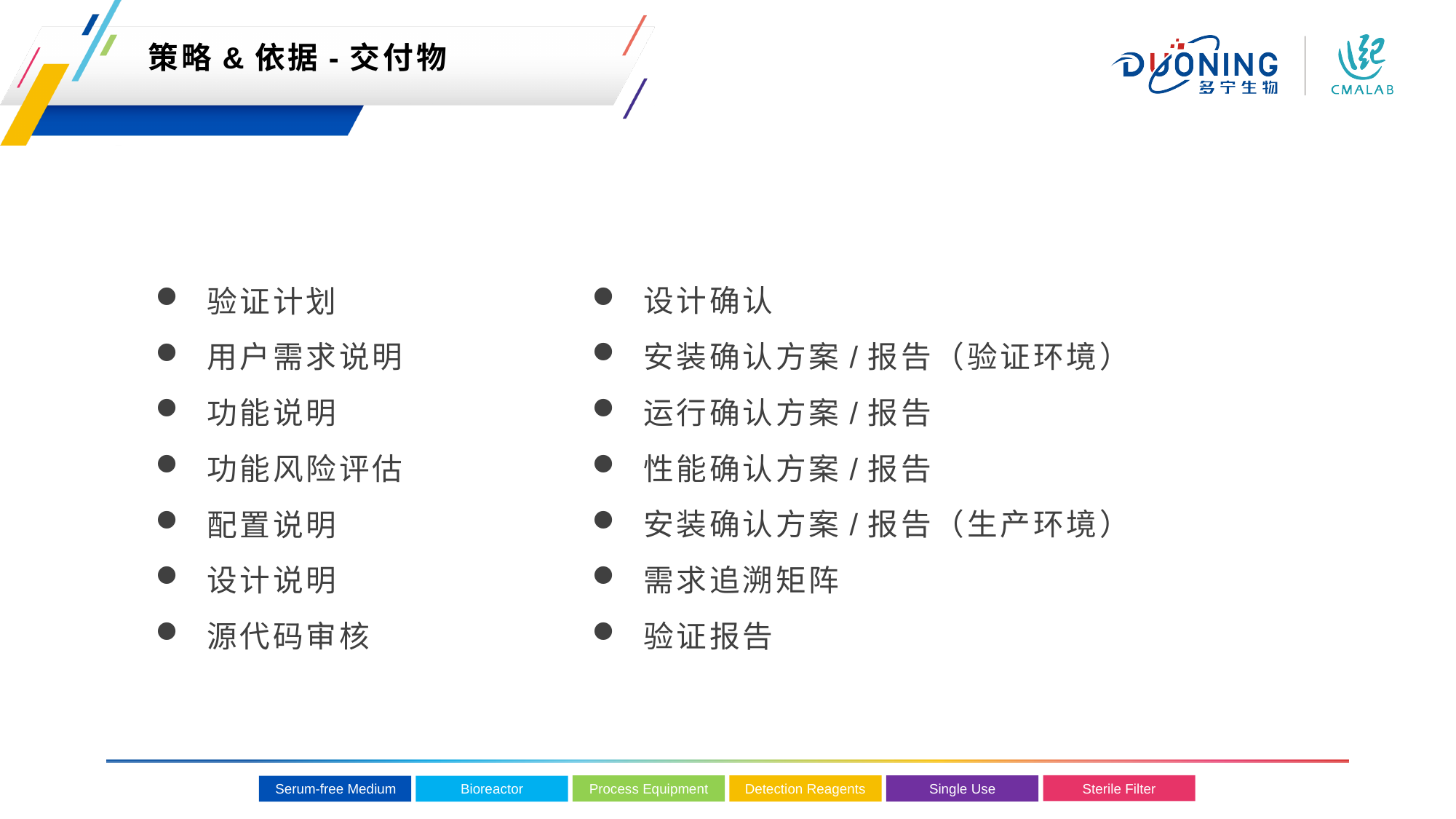

策略&依据-交付物
验证计划
用户需求说明
功能说明
功能风险评估
配置说明
设计说明
源代码审核
设计确认
安装确认方案/报告（验证环境）
运行确认方案/报告
性能确认方案/报告
安装确认方案/报告（生产环境）
需求追溯矩阵
验证报告